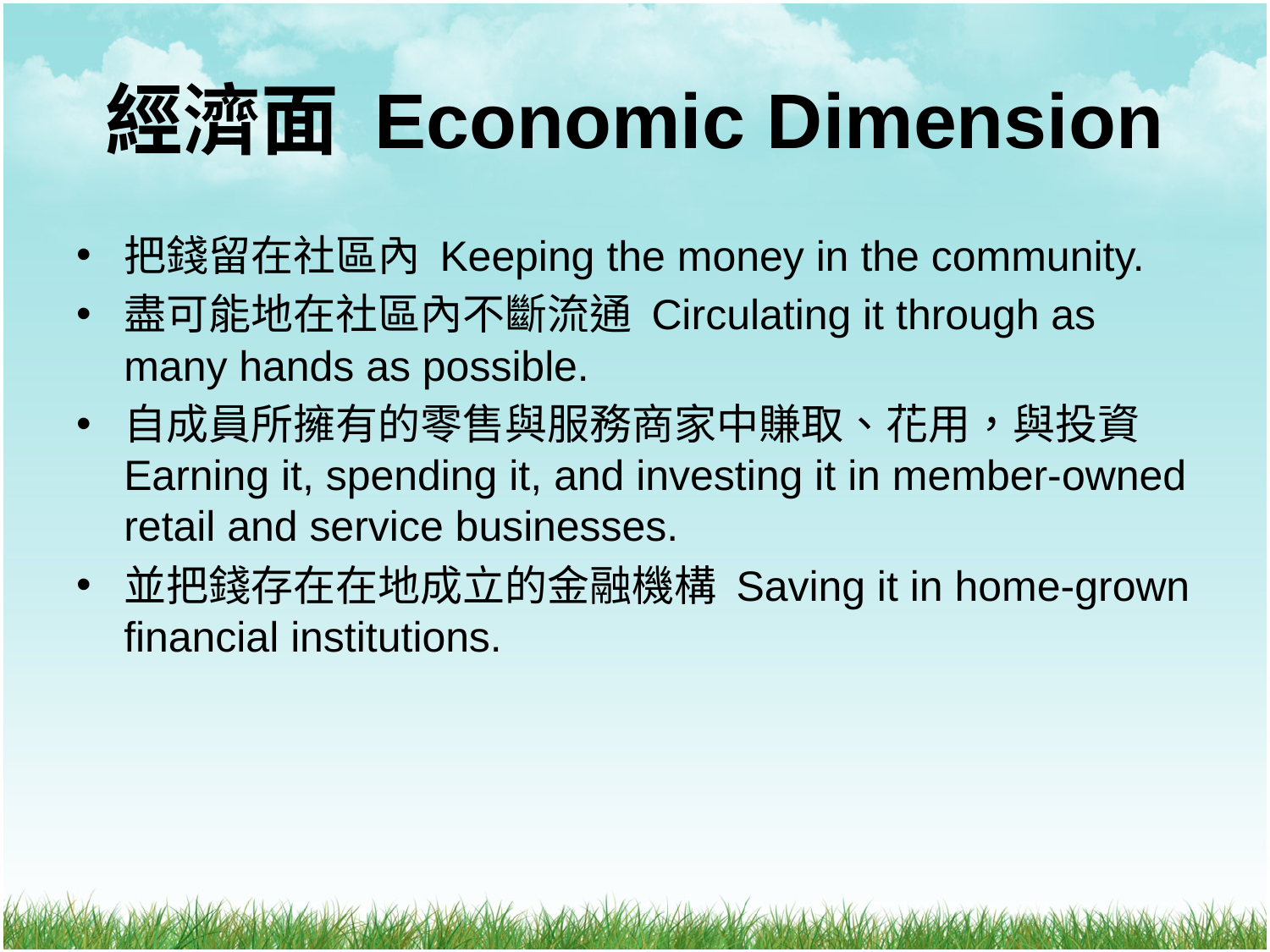

# 經濟面 Economic Dimension
把錢留在社區內 Keeping the money in the community.
盡可能地在社區內不斷流通 Circulating it through as many hands as possible.
自成員所擁有的零售與服務商家中賺取、花用，與投資 Earning it, spending it, and investing it in member-owned retail and service businesses.
並把錢存在在地成立的金融機構 Saving it in home-grown financial institutions.